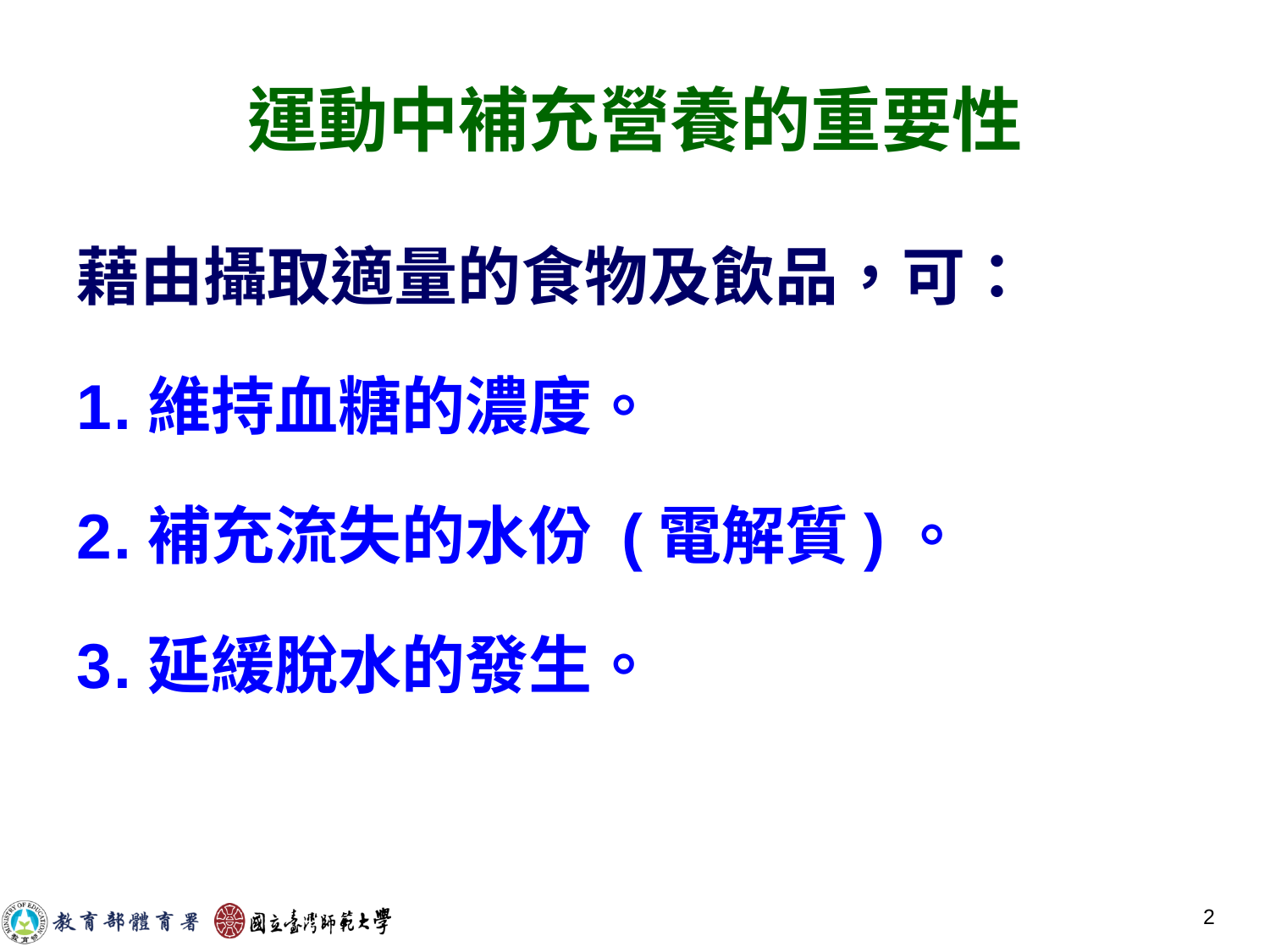

# 運動中補充營養的重要性
藉由攝取適量的食物及飲品，可：

維持血糖的濃度。

補充流失的水份 (電解質)。

延緩脫水的發生。

2